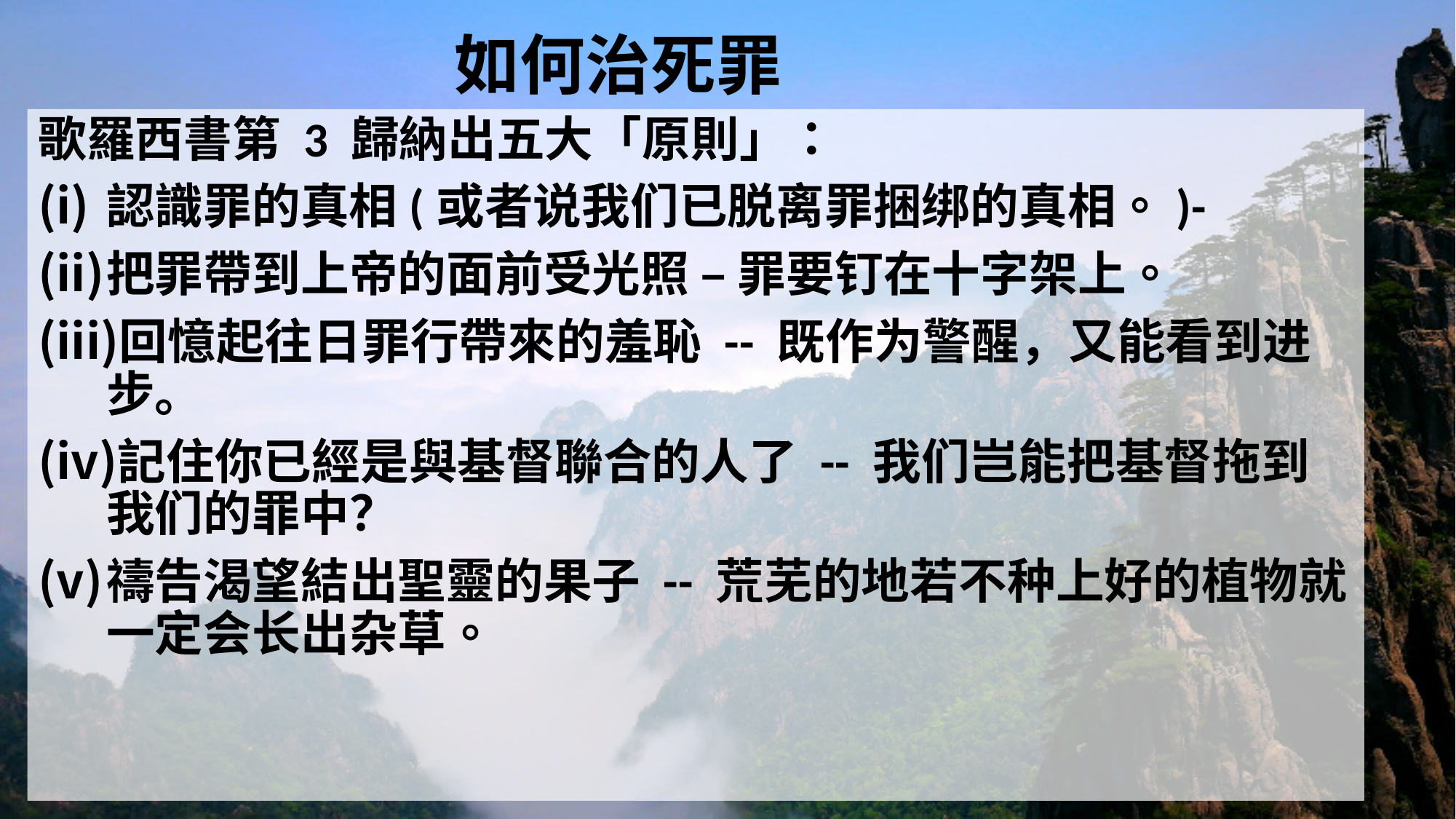

# 如何治死罪
歌羅西書第 3 歸納出五大「原則」：
認識罪的真相(或者说我们已脱离罪捆绑的真相。)-
把罪帶到上帝的面前受光照 – 罪要钉在十字架上。
回憶起往日罪行帶來的羞恥 -- 既作为警醒，又能看到进步。
記住你已經是與基督聯合的人了 -- 我们岂能把基督拖到我们的罪中？
禱告渴望結出聖靈的果子 -- 荒芜的地若不种上好的植物就一定会长出杂草。